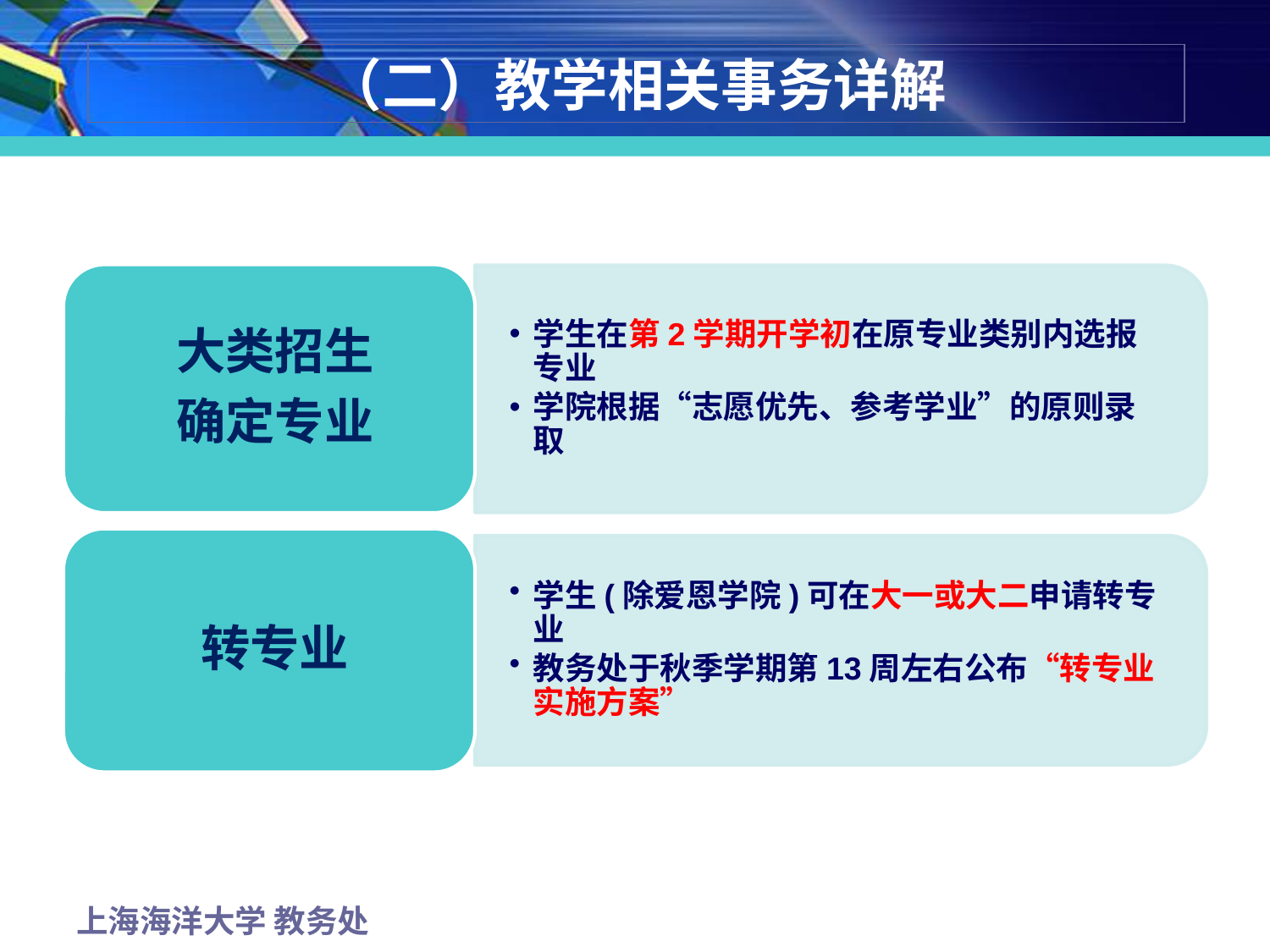

# （二）教学相关事务详解
学生在第2学期开学初在原专业类别内选报专业
学院根据“志愿优先、参考学业”的原则录取
大类招生
确定专业
学生(除爱恩学院)可在大一或大二申请转专业
教务处于秋季学期第13周左右公布“转专业实施方案”
转专业
上海海洋大学 教务处